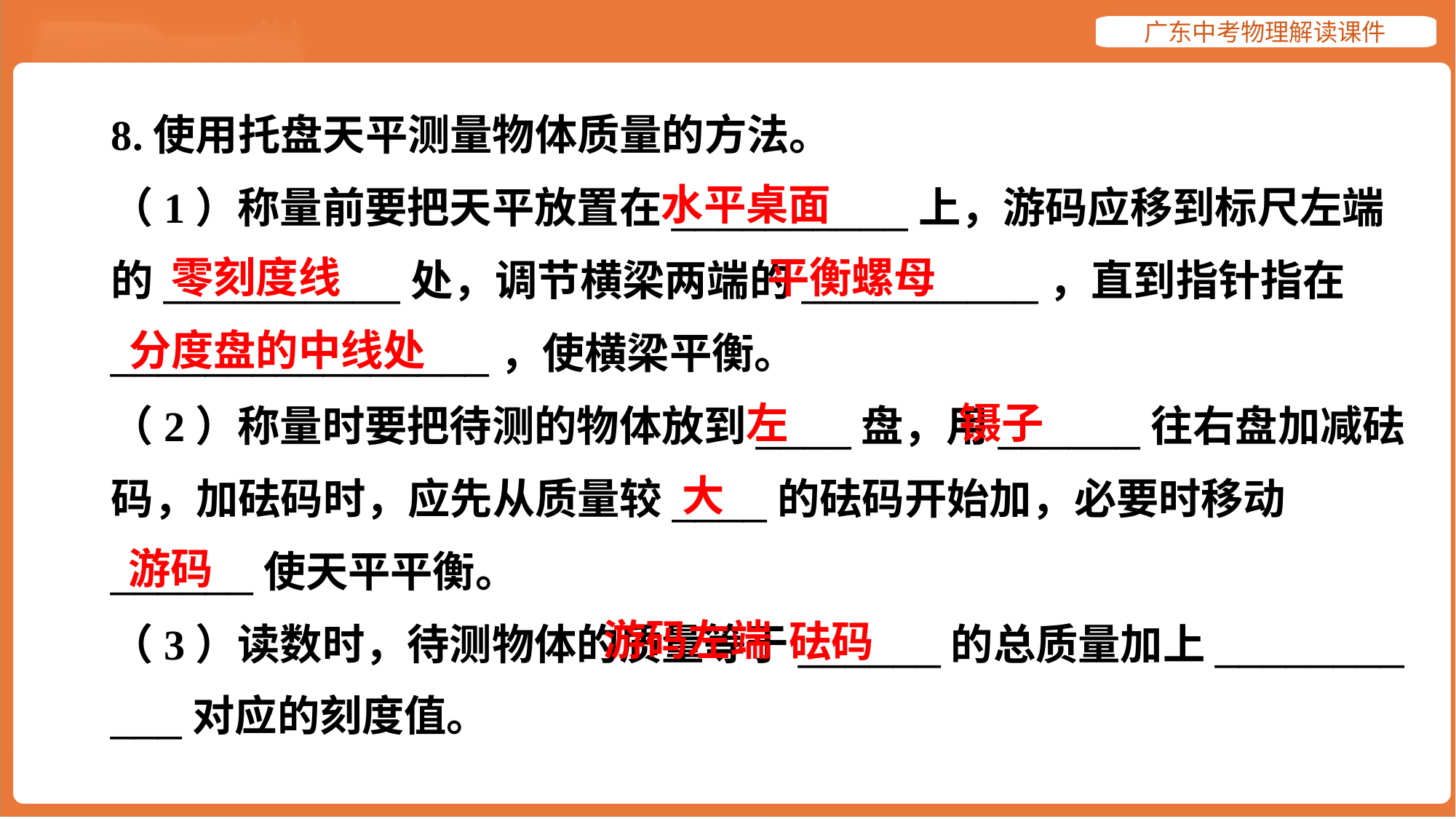

8.使用托盘天平测量物体质量的方法。
（1）称量前要把天平放置在__________上，游码应移到标尺左端
的__________处，调节横梁两端的__________，直到指针指在
________________，使横梁平衡。
（2）称量时要把待测的物体放到____盘，用______往右盘加减砝
码，加砝码时，应先从质量较____的砝码开始加，必要时移动
______使天平平衡。
（3）读数时，待测物体的质量等于______的总质量加上________
___对应的刻度值。#4.3
水平桌面
零刻度线
平衡螺母
分度盘的中线处
左
镊子
大
游码
                                                  游码左端
砝码